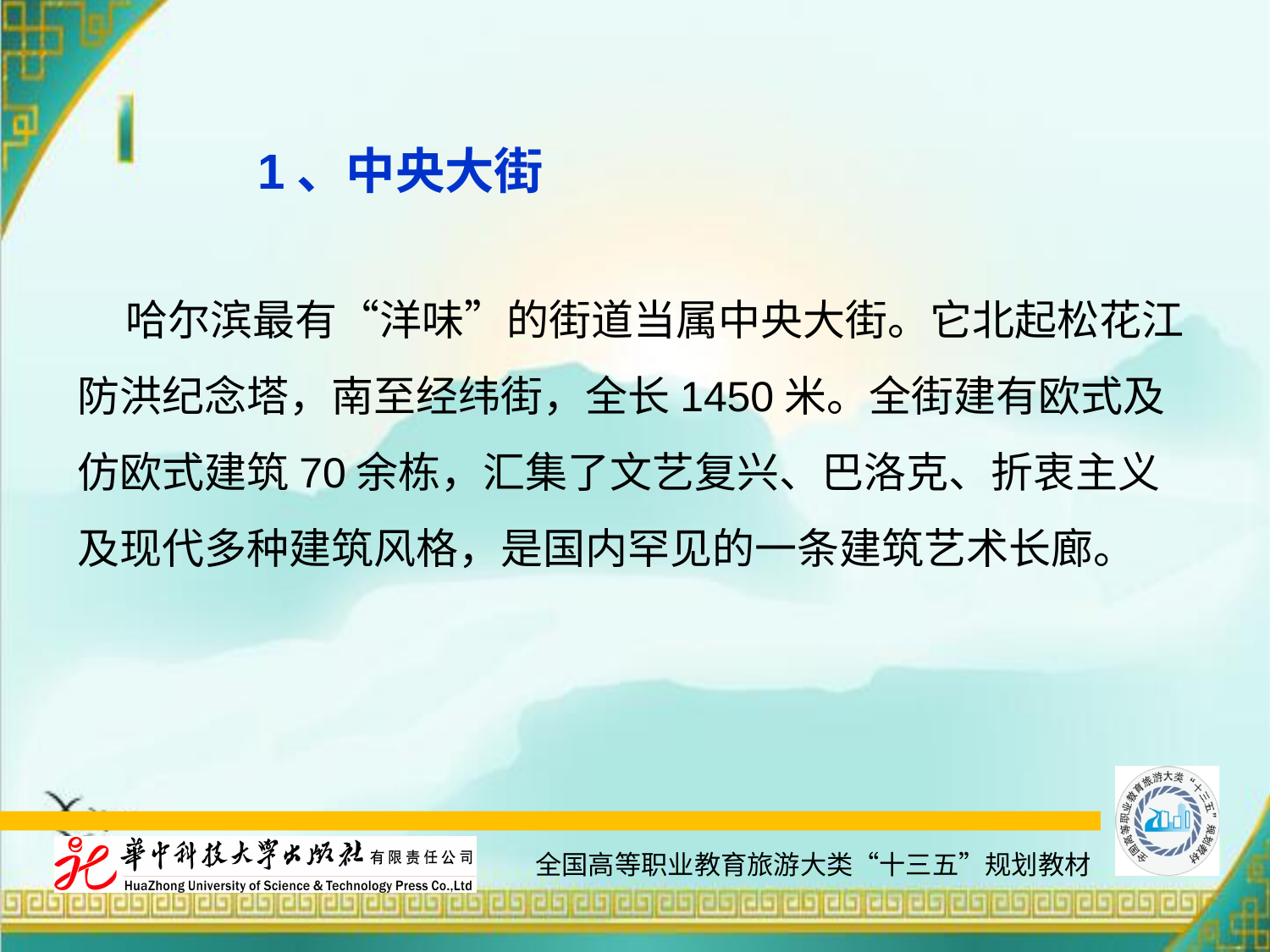

1、中央大街
    哈尔滨最有“洋味”的街道当属中央大街。它北起松花江防洪纪念塔，南至经纬街，全长1450米。全街建有欧式及仿欧式建筑70余栋，汇集了文艺复兴、巴洛克、折衷主义及现代多种建筑风格，是国内罕见的一条建筑艺术长廊。